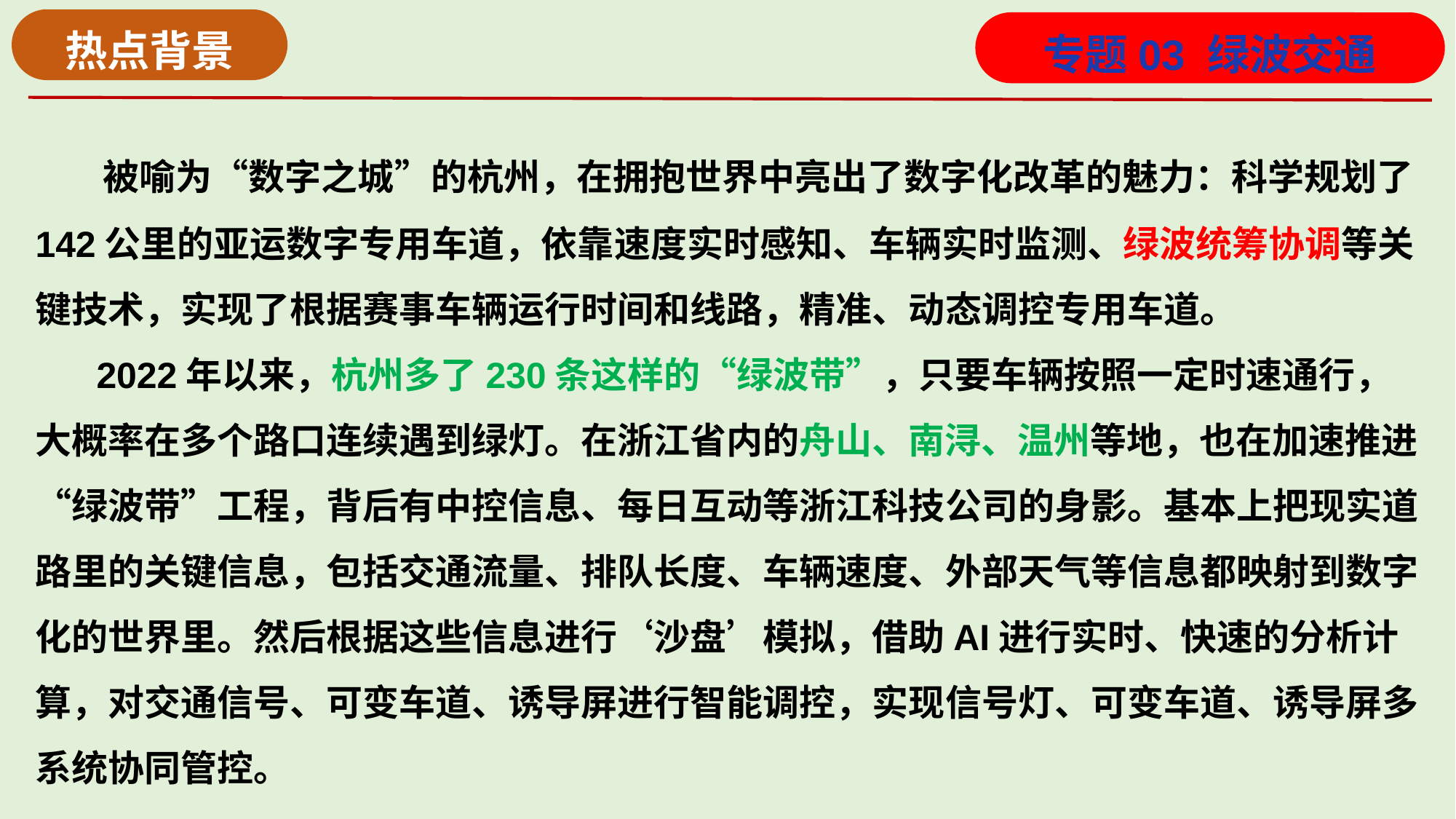

热点背景
专题03 绿波交通
      被喻为“数字之城”的杭州，在拥抱世界中亮出了数字化改革的魅力：科学规划了142公里的亚运数字专用车道，依靠速度实时感知、车辆实时监测、绿波统筹协调等关键技术，实现了根据赛事车辆运行时间和线路，精准、动态调控专用车道。
      2022年以来，杭州多了230条这样的“绿波带”，只要车辆按照一定时速通行，大概率在多个路口连续遇到绿灯。在浙江省内的舟山、南浔、温州等地，也在加速推进“绿波带”工程，背后有中控信息、每日互动等浙江科技公司的身影。基本上把现实道路里的关键信息，包括交通流量、排队长度、车辆速度、外部天气等信息都映射到数字化的世界里。然后根据这些信息进行‘沙盘’模拟，借助AI进行实时、快速的分析计算，对交通信号、可变车道、诱导屏进行智能调控，实现信号灯、可变车道、诱导屏多系统协同管控。